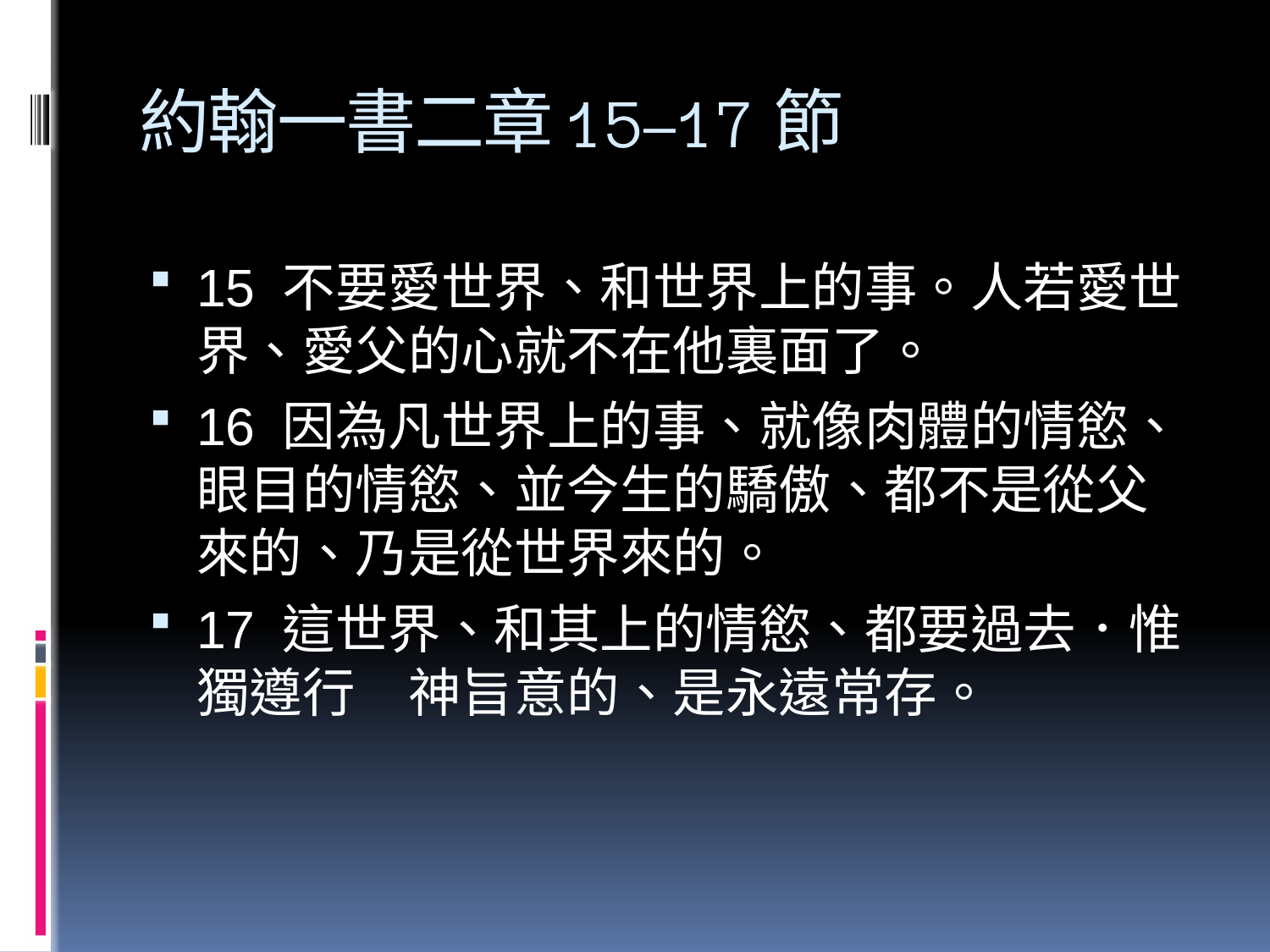

# 約翰一書二章15-17節
15 不要愛世界、和世界上的事。人若愛世界、愛父的心就不在他裏面了。
16 因為凡世界上的事、就像肉體的情慾、眼目的情慾、並今生的驕傲、都不是從父來的、乃是從世界來的。
17 這世界、和其上的情慾、都要過去．惟獨遵行　神旨意的、是永遠常存。